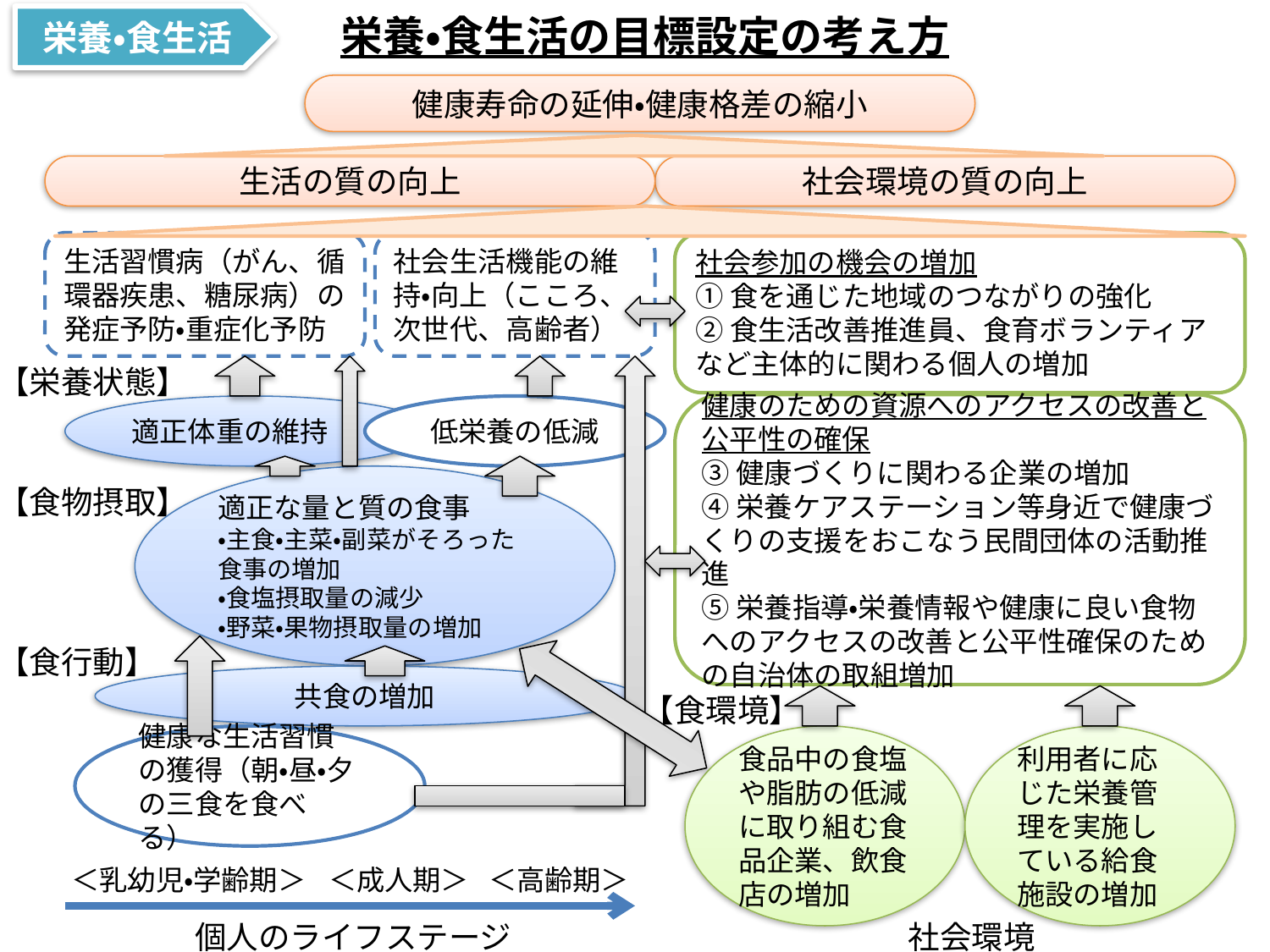

栄養・食生活の目標設定の考え方
栄養・食生活
健康寿命の延伸・健康格差の縮小

生活の質の向上
社会環境の質の向上

社会参加の機会の増加
①食を通じた地域のつながりの強化
②食生活改善推進員、食育ボランティアなど主体的に関わる個人の増加
生活習慣病（がん、循環器疾患、糖尿病）の発症予防・重症化予防
社会生活機能の維持・向上（こころ、次世代、高齢者）

【栄養状態】

健康のための資源へのアクセスの改善と公平性の確保
③健康づくりに関わる企業の増加
④栄養ケアステーション等身近で健康づくりの支援をおこなう民間団体の活動推進
⑤栄養指導・栄養情報や健康に良い食物へのアクセスの改善と公平性確保のための自治体の取組増加
適正体重の維持
低栄養の低減

適正な量と質の食事
・主食・主菜・副菜がそろった食事の増加
・食塩摂取量の減少
・野菜・果物摂取量の増加
【食物摂取】

【食行動】

共食の増加

【食環境】

健康な生活習慣の獲得（朝・昼・夕の三食を食べる）
食品中の食塩や脂肪の低減に取り組む食品企業、飲食店の増加
利用者に応じた栄養管理を実施している給食施設の増加

＜乳幼児・学齢期＞
＜成人期＞
＜高齢期＞
個人のライフステージ
社会環境